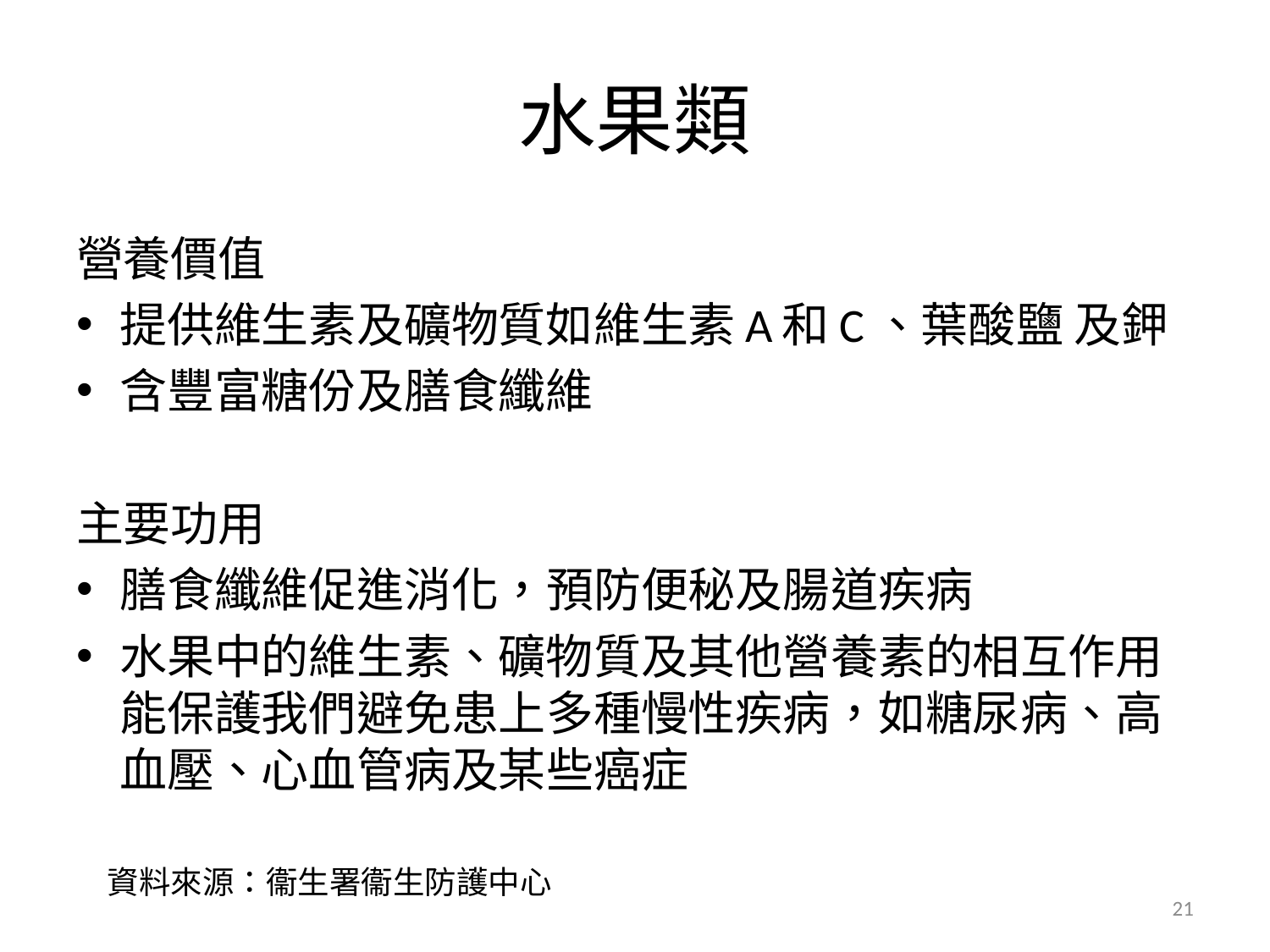

# 水果類
營養價值
提供維生素及礦物質如維生素A和C、葉酸鹽 及鉀
含豐富糖份及膳食纖維

主要功用
膳食纖維促進消化，預防便秘及腸道疾病
水果中的維生素、礦物質及其他營養素的相互作用能保護我們避免患上多種慢性疾病，如糖尿病、高血壓、心血管病及某些癌症
資料來源：衞生署衞生防護中心
21